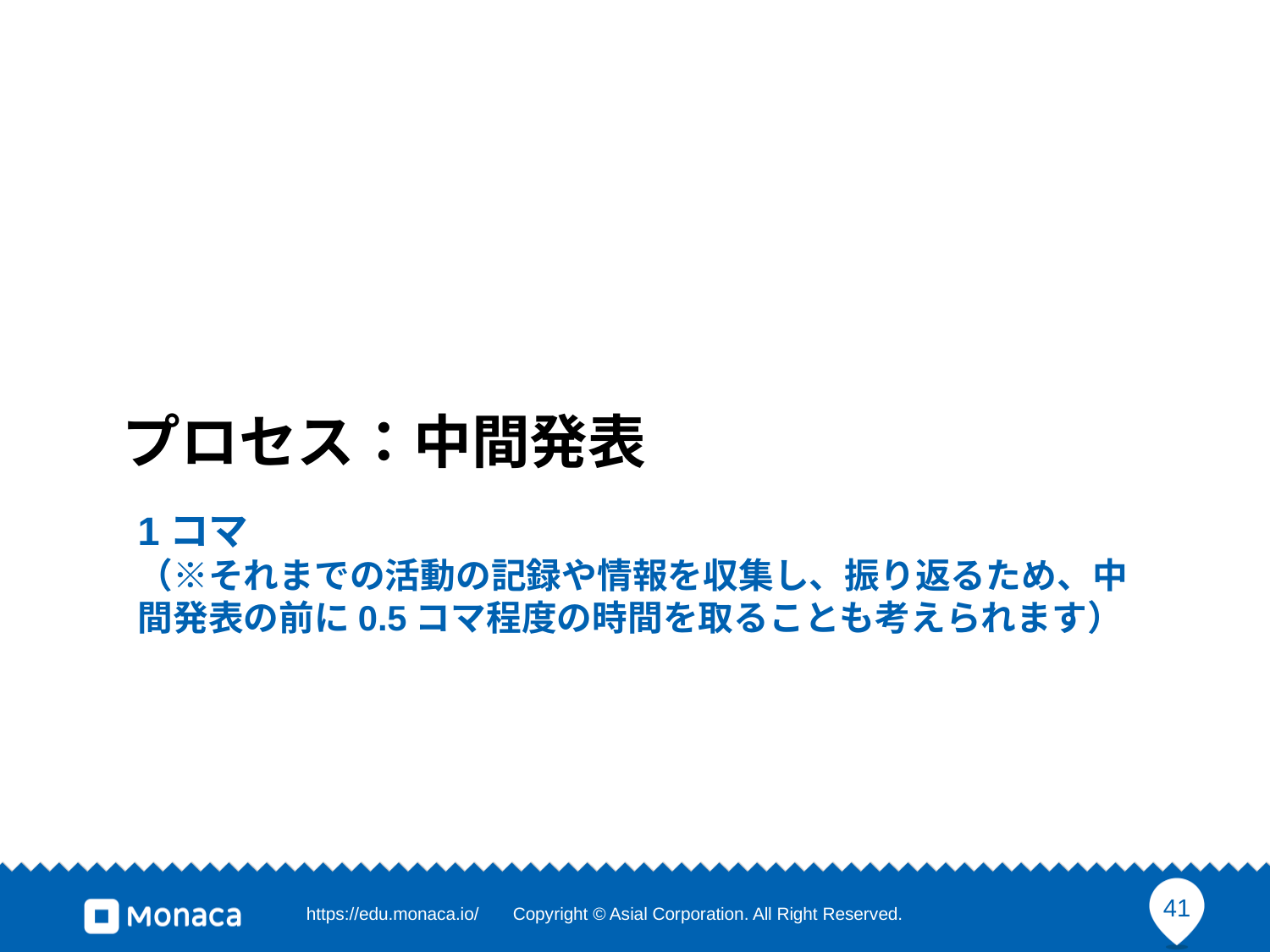

# プロセス：中間発表
1コマ
（※それまでの活動の記録や情報を収集し、振り返るため、中間発表の前に0.5コマ程度の時間を取ることも考えられます）